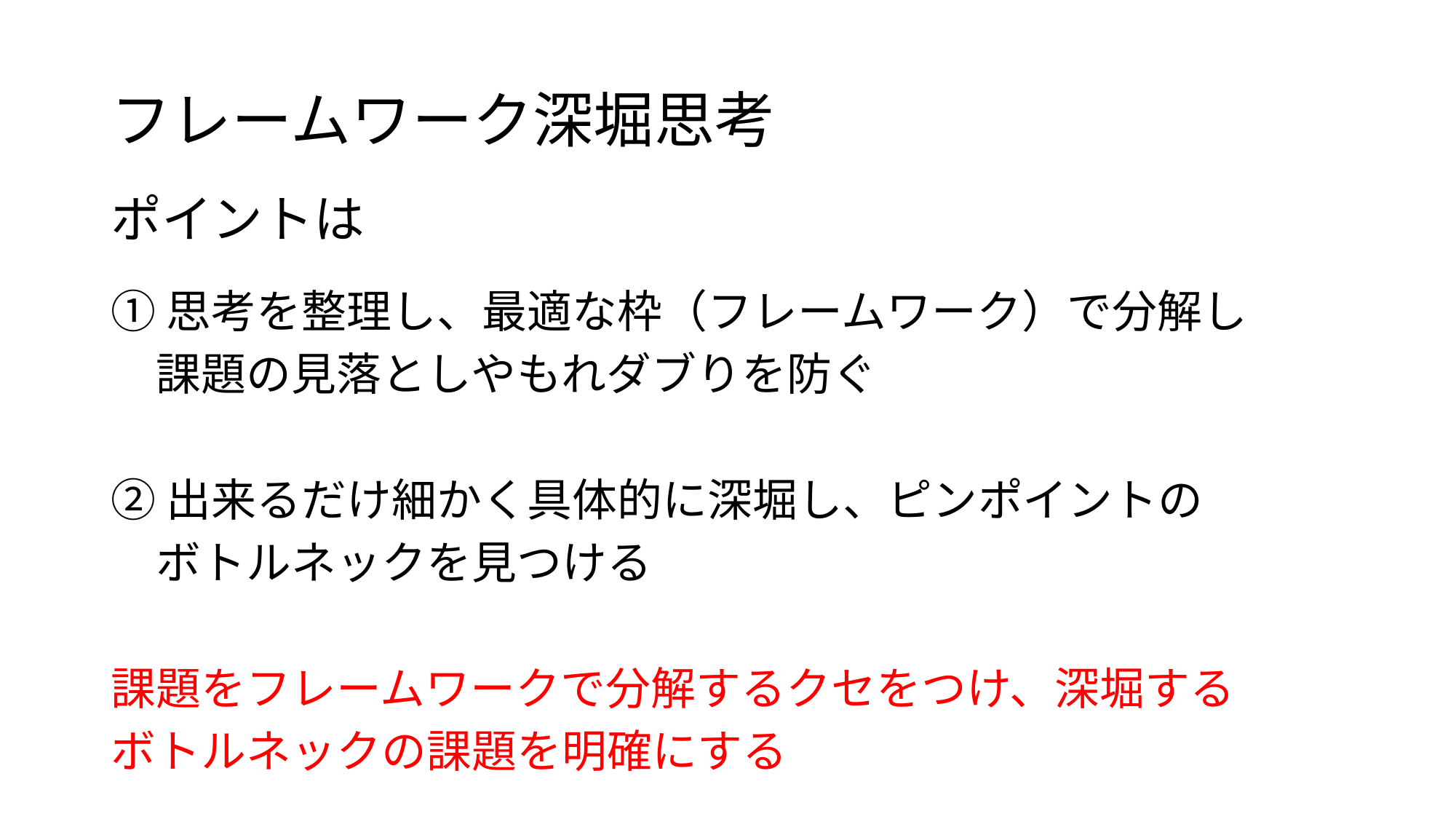

# フレームワーク深堀思考
ポイントは

①思考を整理し、最適な枠（フレームワーク）で分解し
　課題の見落としやもれダブりを防ぐ

②出来るだけ細かく具体的に深堀し、ピンポイントの
　ボトルネックを見つける

課題をフレームワークで分解するクセをつけ、深堀する
ボトルネックの課題を明確にする